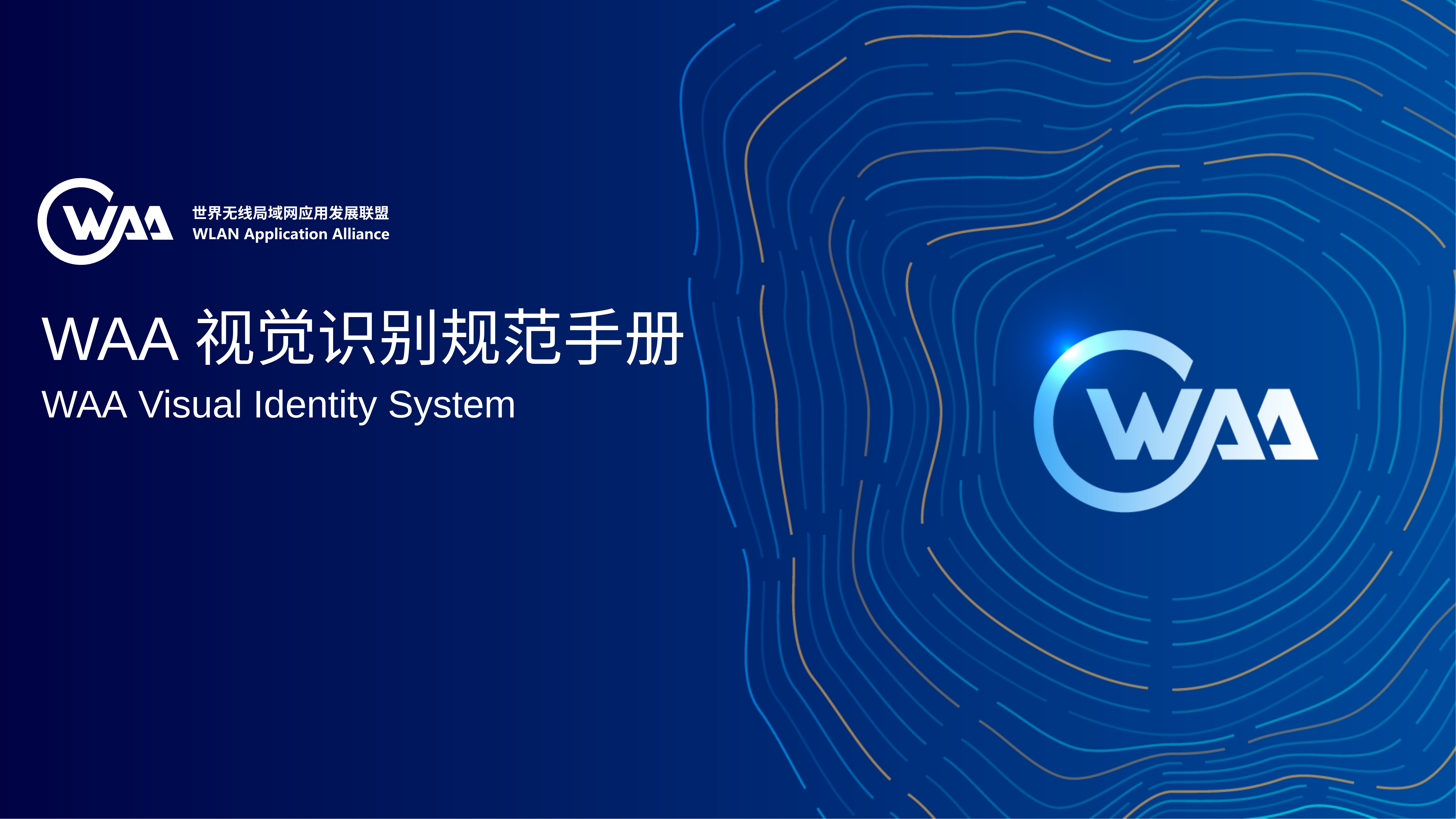

# WAA视觉识别规范手册
WAA Visual Identity System
1